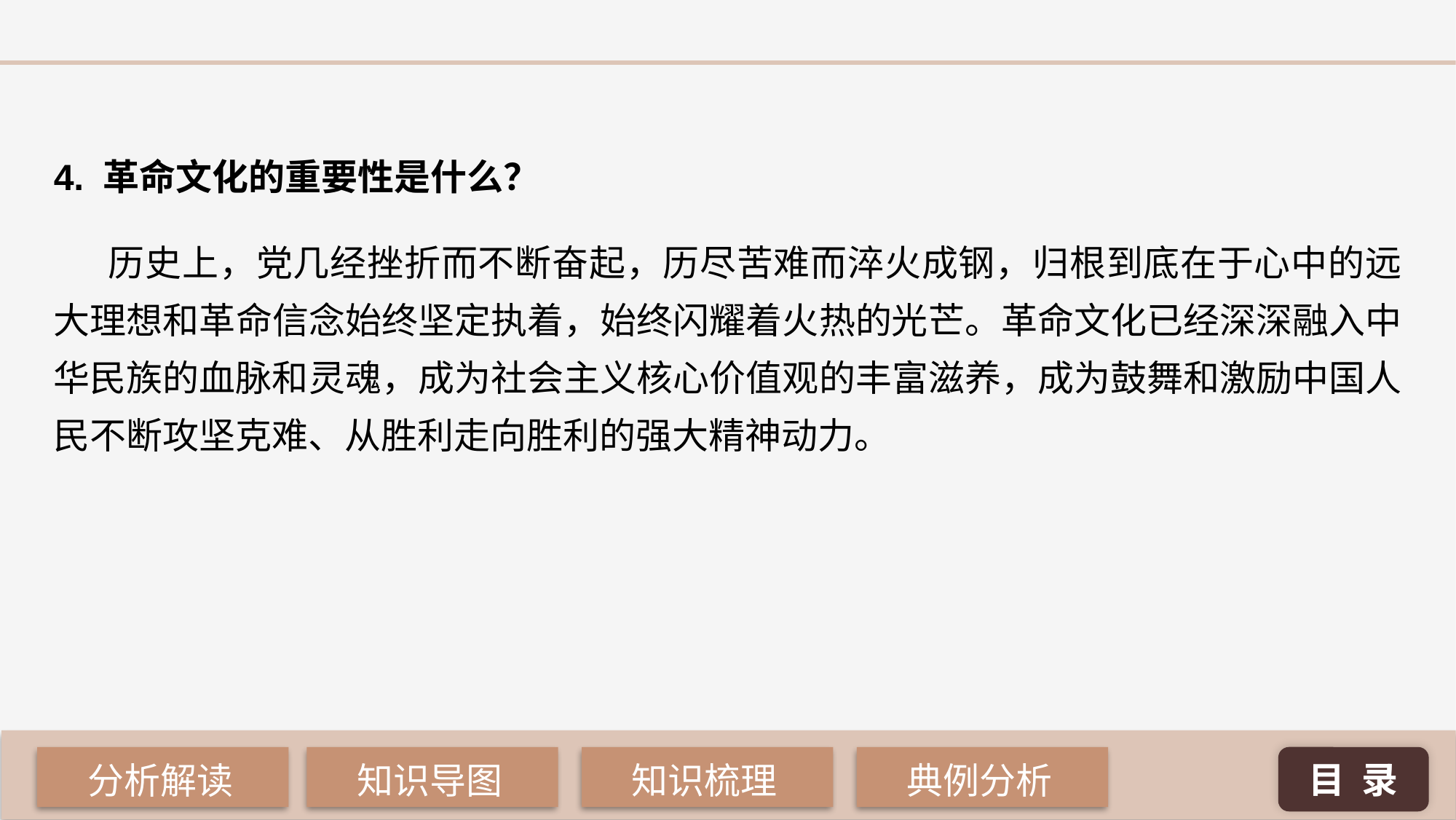

4. 革命文化的重要性是什么？
历史上，党几经挫折而不断奋起，历尽苦难而淬火成钢，归根到底在于心中的远大理想和革命信念始终坚定执着，始终闪耀着火热的光芒。革命文化已经深深融入中华民族的血脉和灵魂，成为社会主义核心价值观的丰富滋养，成为鼓舞和激励中国人民不断攻坚克难、从胜利走向胜利的强大精神动力。